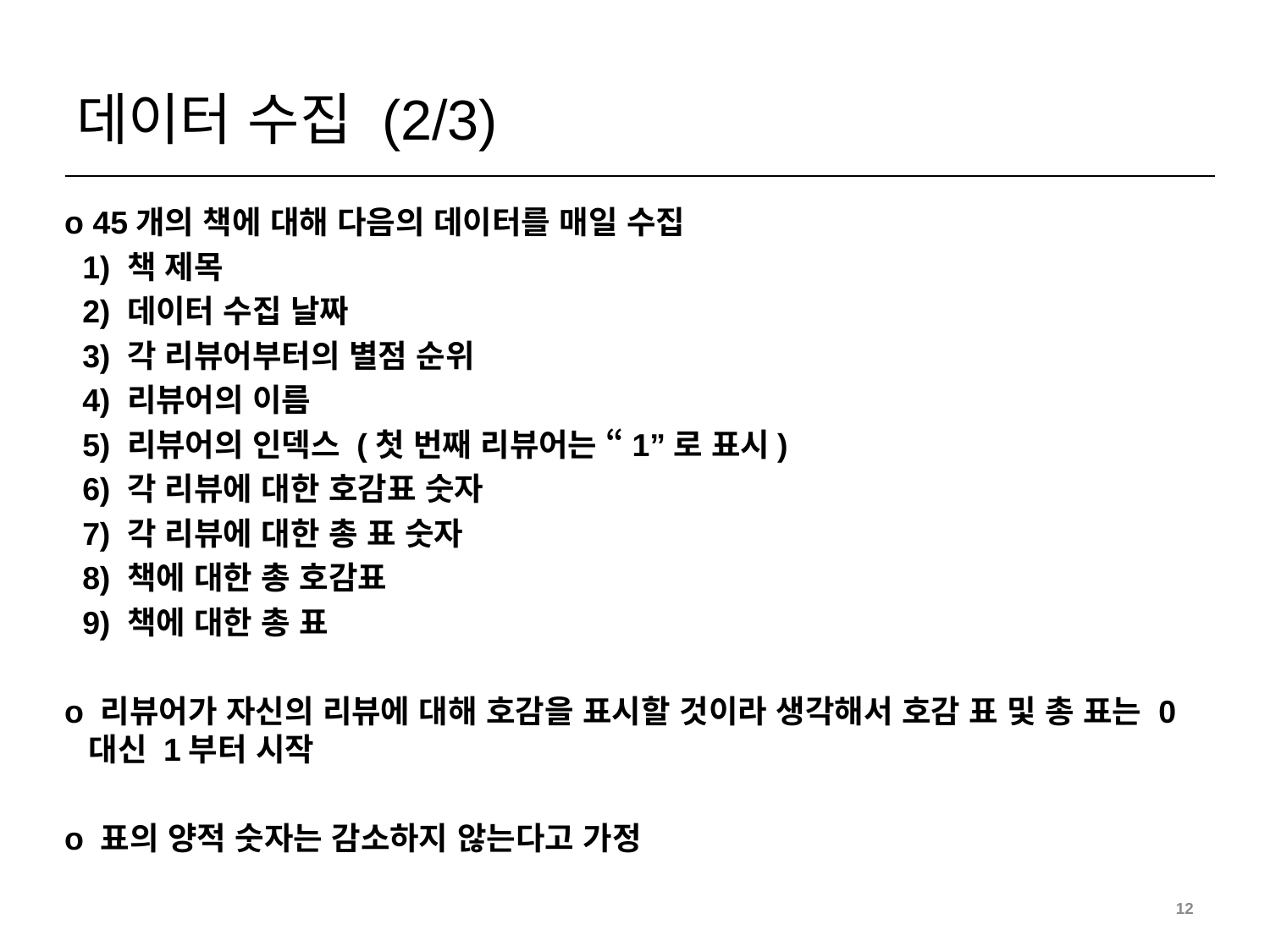

# 데이터 수집 (2/3)
o 45개의 책에 대해 다음의 데이터를 매일 수집
  1) 책 제목
  2) 데이터 수집 날짜
  3) 각 리뷰어부터의 별점 순위
  4) 리뷰어의 이름
  5) 리뷰어의 인덱스 (첫 번째 리뷰어는 “1”로 표시)
  6) 각 리뷰에 대한 호감표 숫자
  7) 각 리뷰에 대한 총 표 숫자
  8) 책에 대한 총 호감표
  9) 책에 대한 총 표

o 리뷰어가 자신의 리뷰에 대해 호감을 표시할 것이라 생각해서 호감 표 및 총 표는 0대신 1부터 시작

o 표의 양적 숫자는 감소하지 않는다고 가정
12